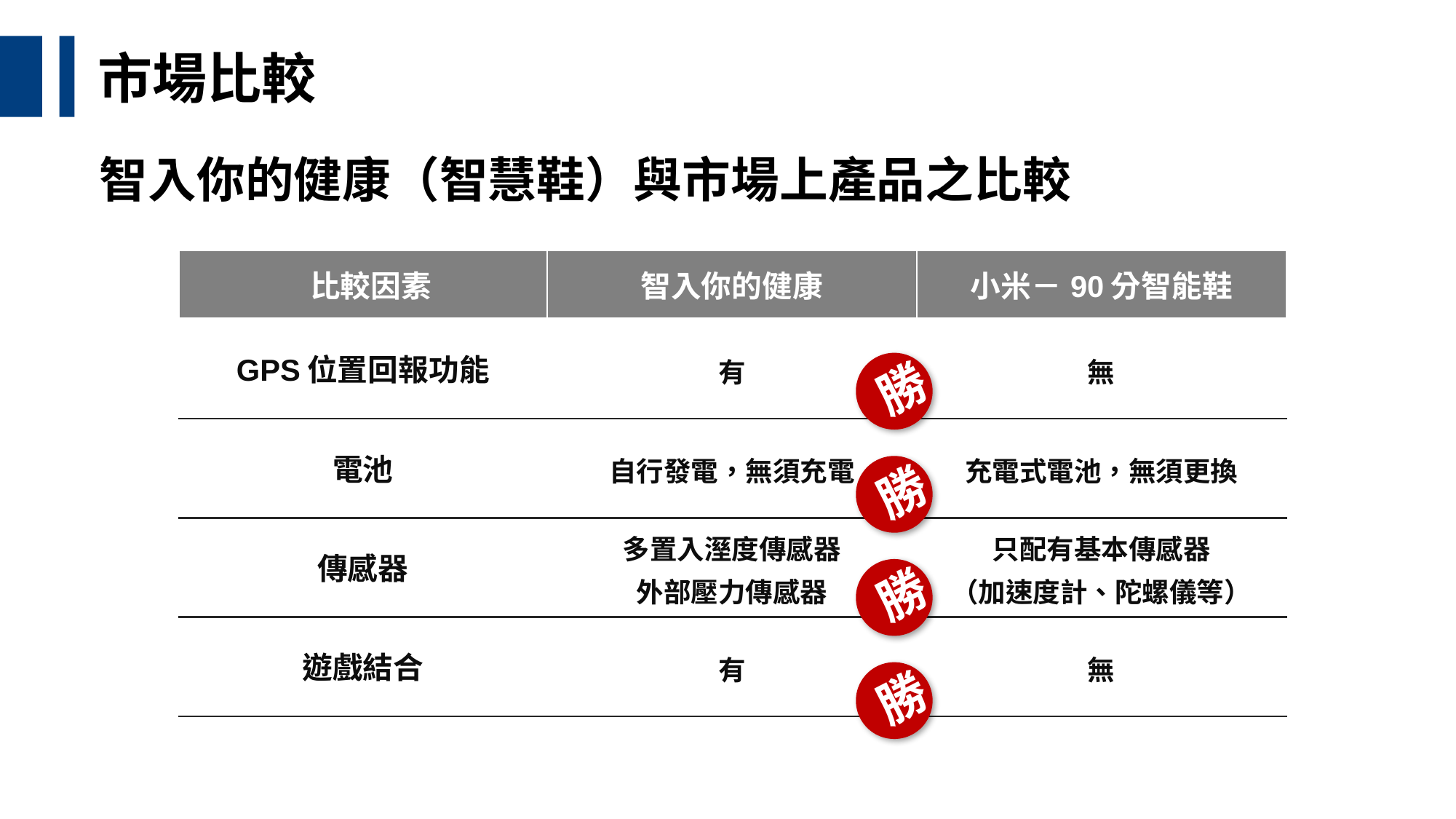

市場比較
智入你的健康（智慧鞋）與市場上產品之比較
| 比較因素 | 智入你的健康 | 小米－90分智能鞋 |
| --- | --- | --- |
| GPS位置回報功能 | 有 | 無 |
| 電池 | 自行發電，無須充電 | 充電式電池，無須更換 |
| 傳感器 | 多置入溼度傳感器 外部壓力傳感器 | 只配有基本傳感器 （加速度計、陀螺儀等） |
| 遊戲結合 | 有 | 無 |
勝
勝
勝
勝